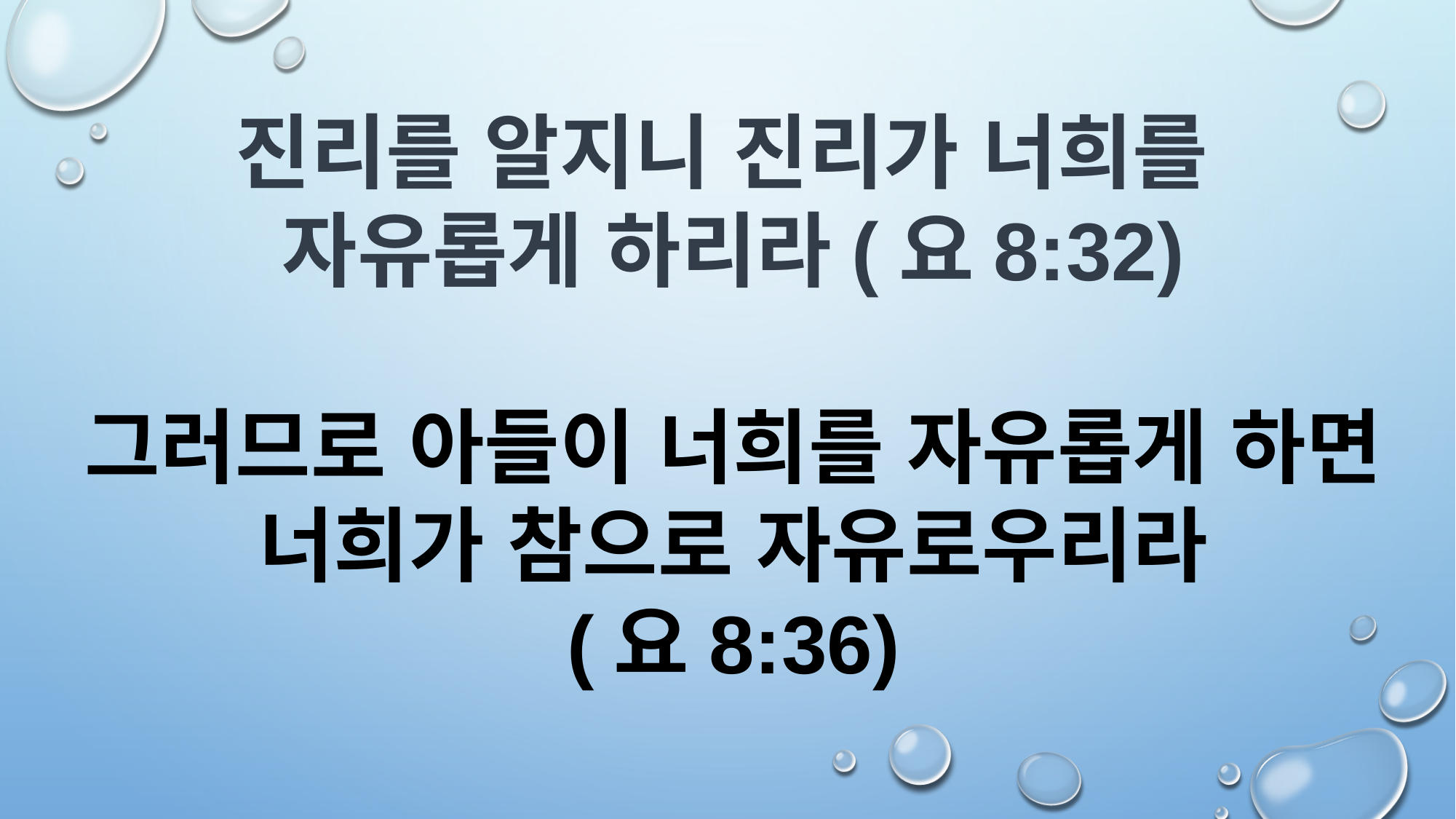

진리를 알지니 진리가 너희를
자유롭게 하리라(요8:32)

그러므로 아들이 너희를 자유롭게 하면 너희가 참으로 자유로우리라
(요8:36)